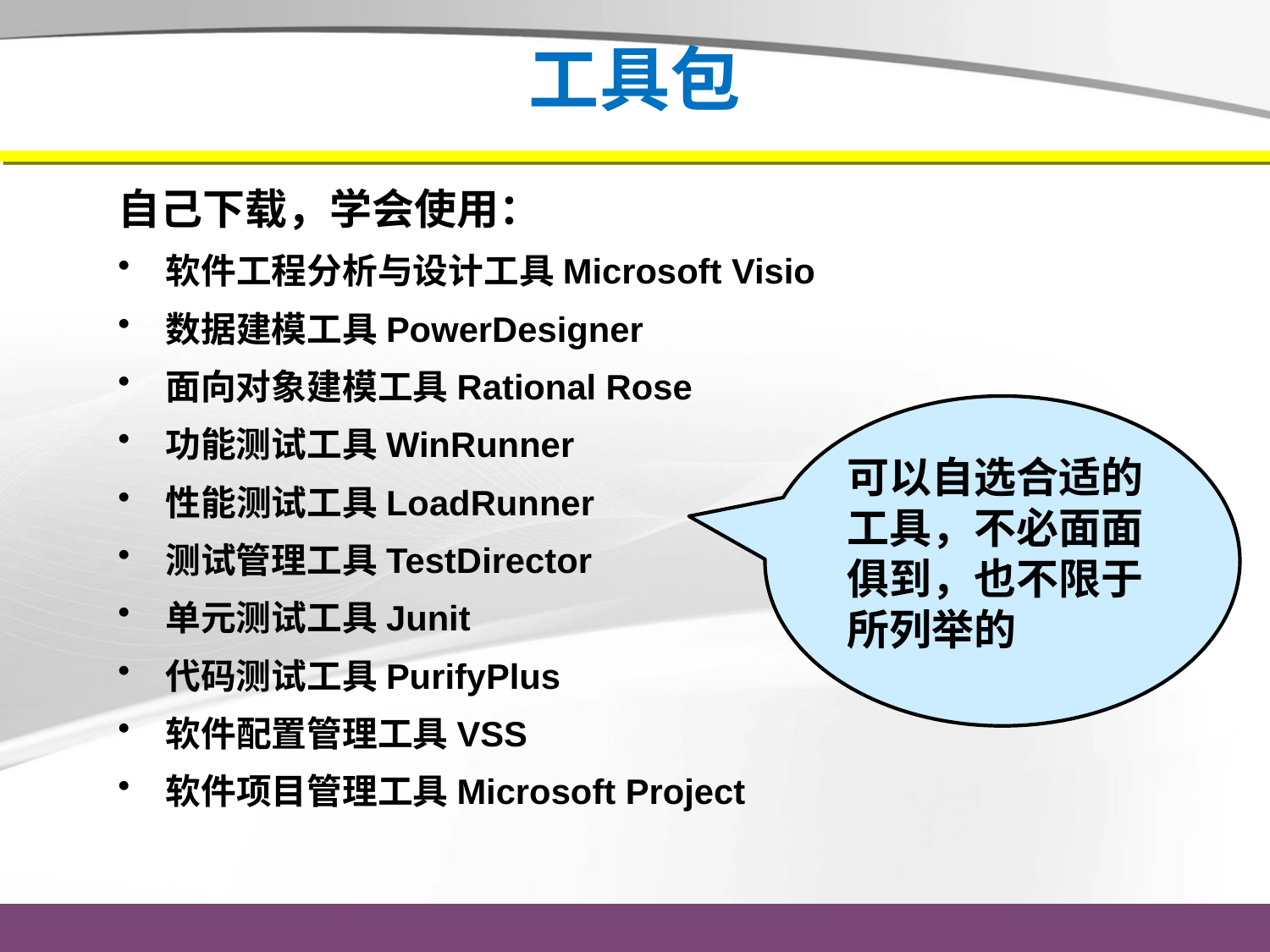

# 工具包
自己下载，学会使用：
软件工程分析与设计工具Microsoft Visio
数据建模工具PowerDesigner
面向对象建模工具Rational Rose
功能测试工具WinRunner
性能测试工具LoadRunner
测试管理工具TestDirector
单元测试工具Junit
代码测试工具PurifyPlus
软件配置管理工具VSS
软件项目管理工具Microsoft Project
可以自选合适的工具，不必面面俱到，也不限于所列举的